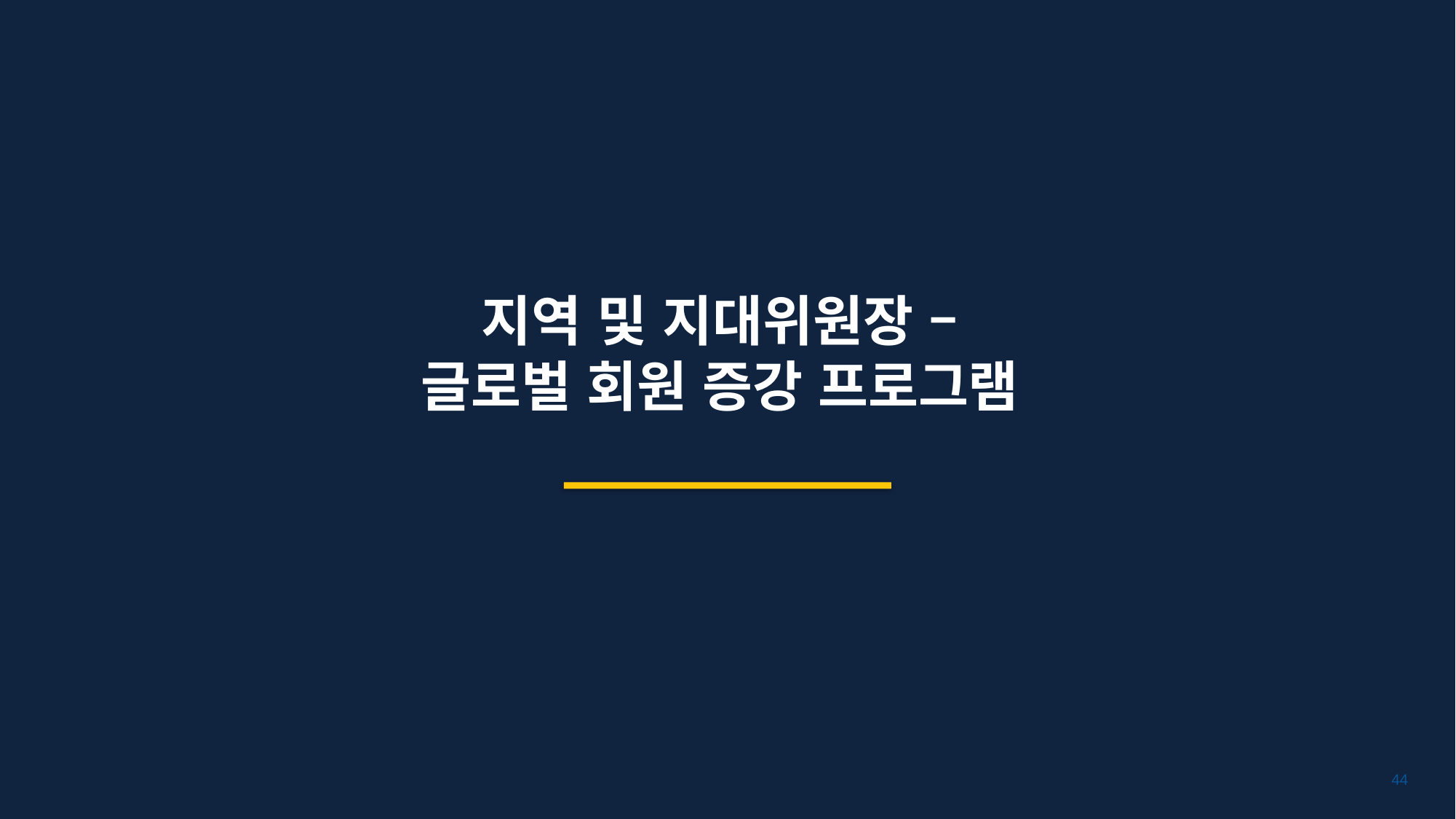

지역 및 지대위원장 –
글로벌 회원 증강 프로그램